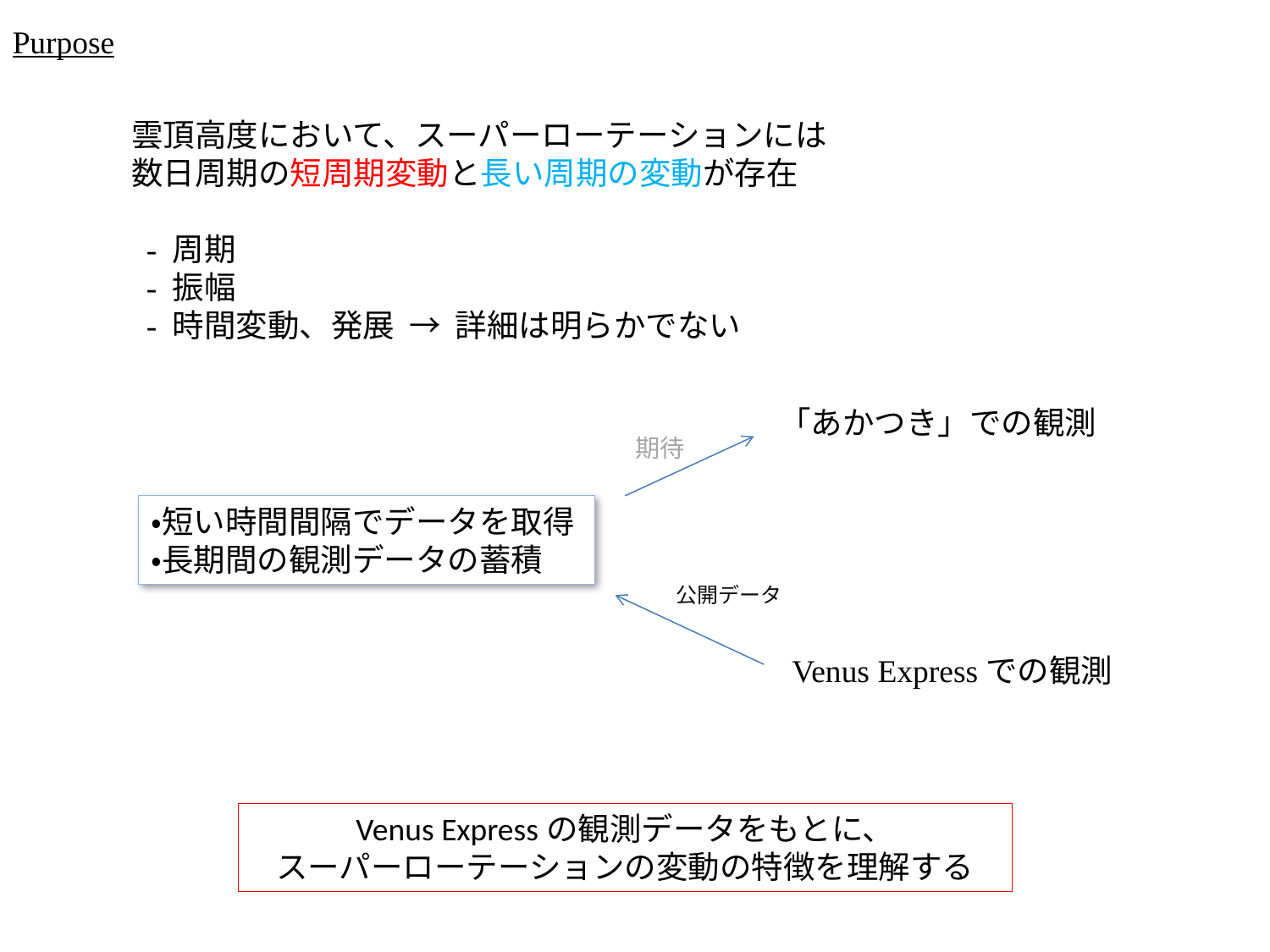

Purpose
雲頂高度において、スーパーローテーションには
数日周期の短周期変動と長い周期の変動が存在
 - 周期
 - 振幅
 - 時間変動、発展  →  詳細は明らかでない
「あかつき」での観測
期待
・短い時間間隔でデータを取得
・長期間の観測データの蓄積
公開データ
Venus Expressでの観測
Venus Expressの観測データをもとに、
スーパーローテーションの変動の特徴を理解する